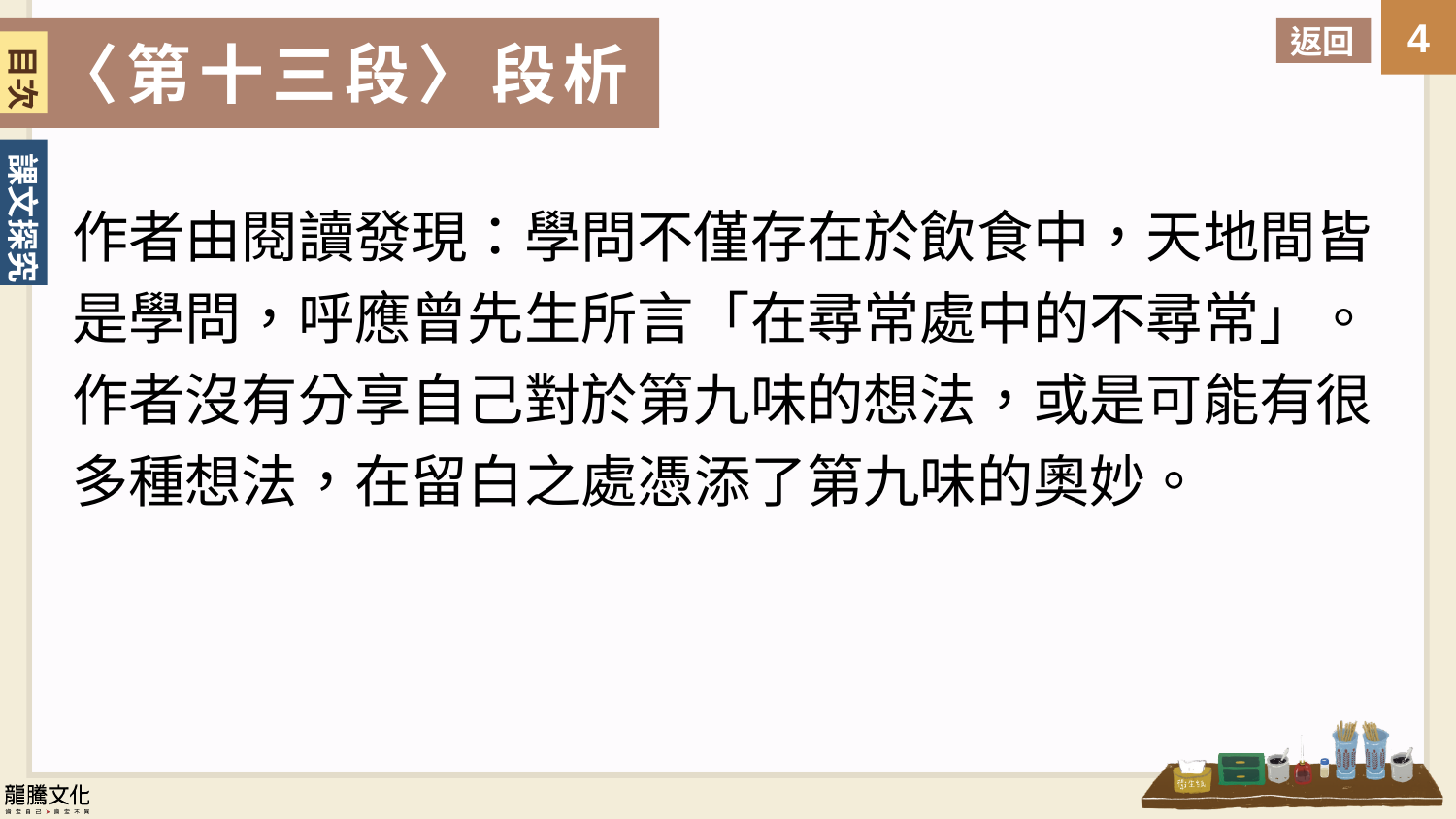

返回
〈第十段〉段析
〈第十三段〉段析
目次
作者由閱讀發現：學問不僅存在於飲食中，天地間皆是學問，呼應曾先生所言「在尋常處中的不尋常」。作者沒有分享自己對於第九味的想法，或是可能有很多種想法，在留白之處憑添了第九味的奧妙。